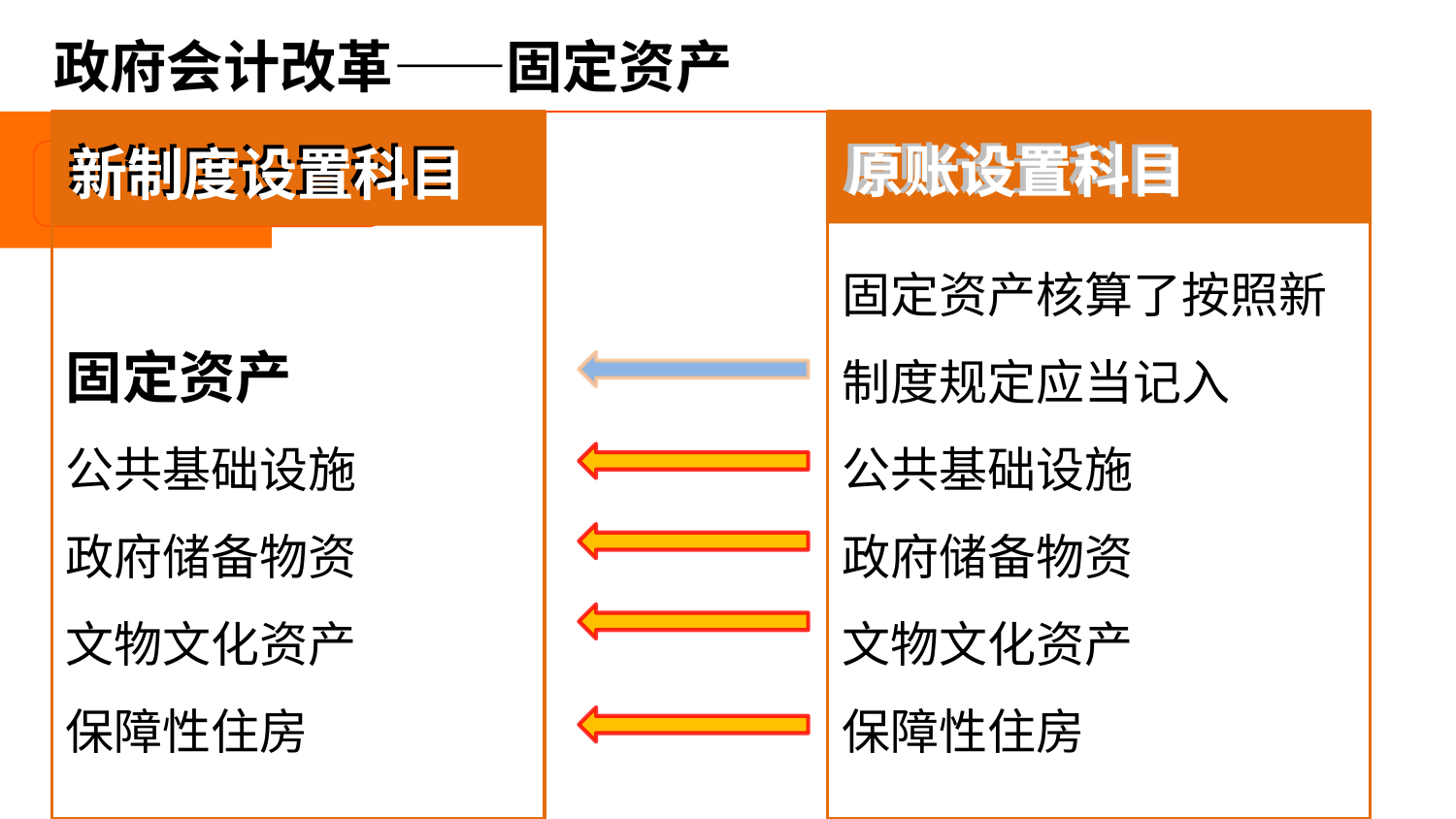

# 政府会计改革——固定资产
新制度设置科目
原账设置科目

固定资产核算了按照新制度规定应当记入
公共基础设施
政府储备物资
文物文化资产
保障性住房

固定资产
公共基础设施
政府储备物资
文物文化资产
保障性住房

原账设置科目
新制度设置科目
新旧衔接